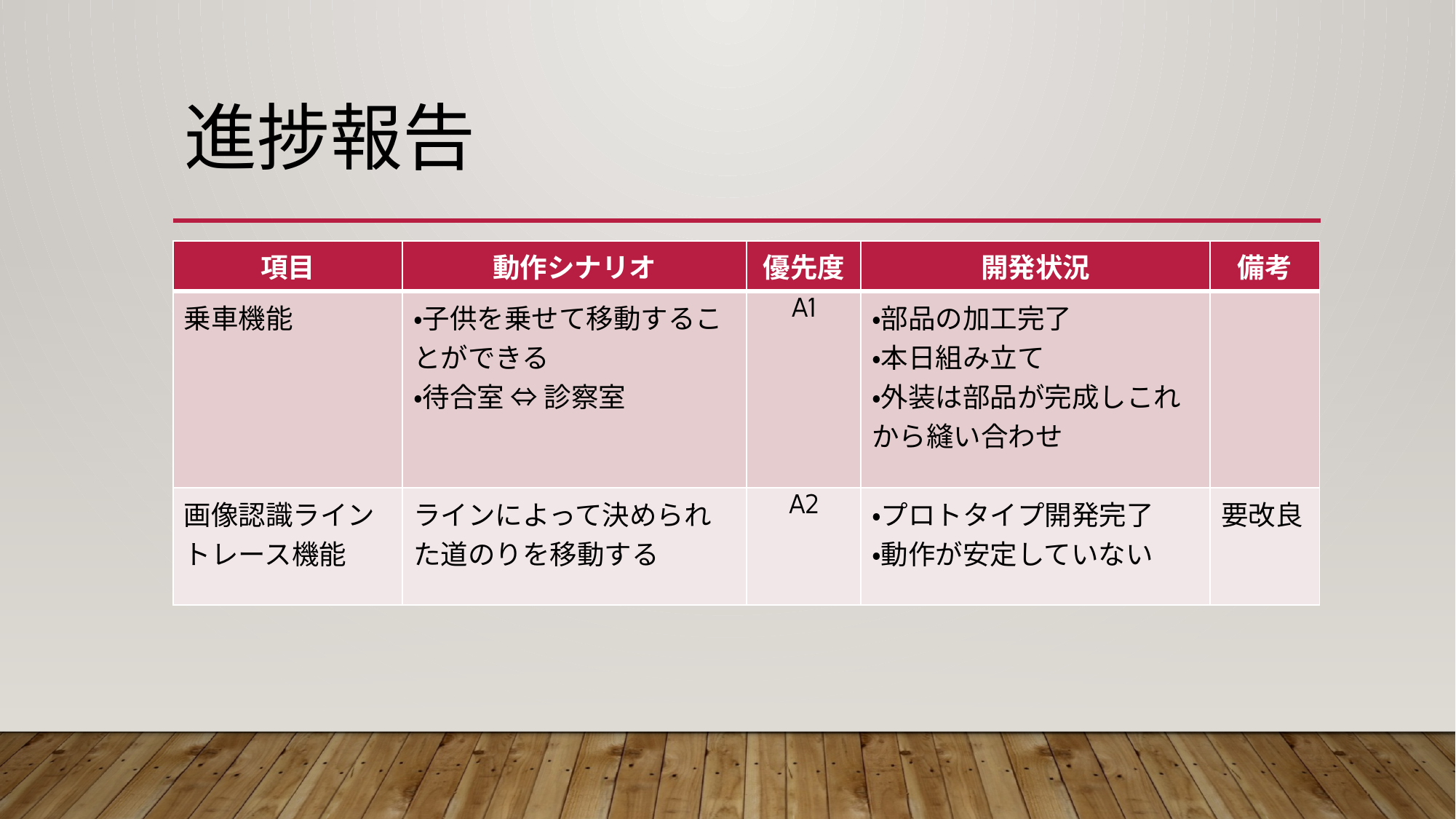

# 進捗報告
| 項目 | 動作シナリオ | 優先度 | 開発状況 | 備考 |
| --- | --- | --- | --- | --- |
| 乗車機能 | ・子供を乗せて移動することができる ・待合室 ⇔ 診察室 | A1 | ・部品の加工完了 ・本日組み立て ・外装は部品が完成しこれから縫い合わせ |  |
| 画像認識ライントレース機能 | ラインによって決められた道のりを移動する | A2 | ・プロトタイプ開発完了 ・動作が安定していない | 要改良 |